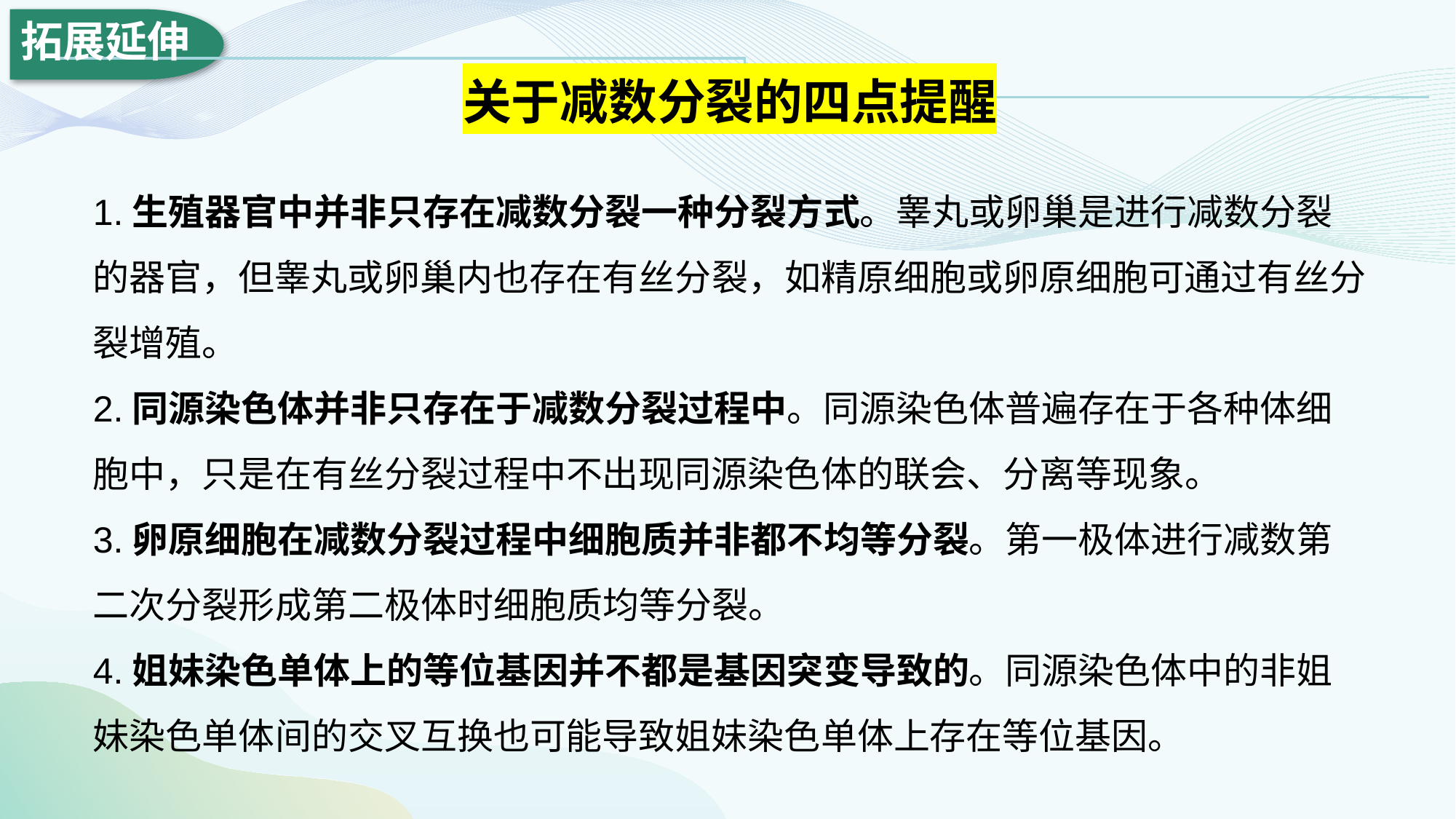

关于减数分裂的四点提醒
1.生殖器官中并非只存在减数分裂一种分裂方式。睾丸或卵巢是进行减数分裂的器官，但睾丸或卵巢内也存在有丝分裂，如精原细胞或卵原细胞可通过有丝分裂增殖。
2.同源染色体并非只存在于减数分裂过程中。同源染色体普遍存在于各种体细胞中，只是在有丝分裂过程中不出现同源染色体的联会、分离等现象。
3.卵原细胞在减数分裂过程中细胞质并非都不均等分裂。第一极体进行减数第二次分裂形成第二极体时细胞质均等分裂。
4.姐妹染色单体上的等位基因并不都是基因突变导致的。同源染色体中的非姐妹染色单体间的交叉互换也可能导致姐妹染色单体上存在等位基因。